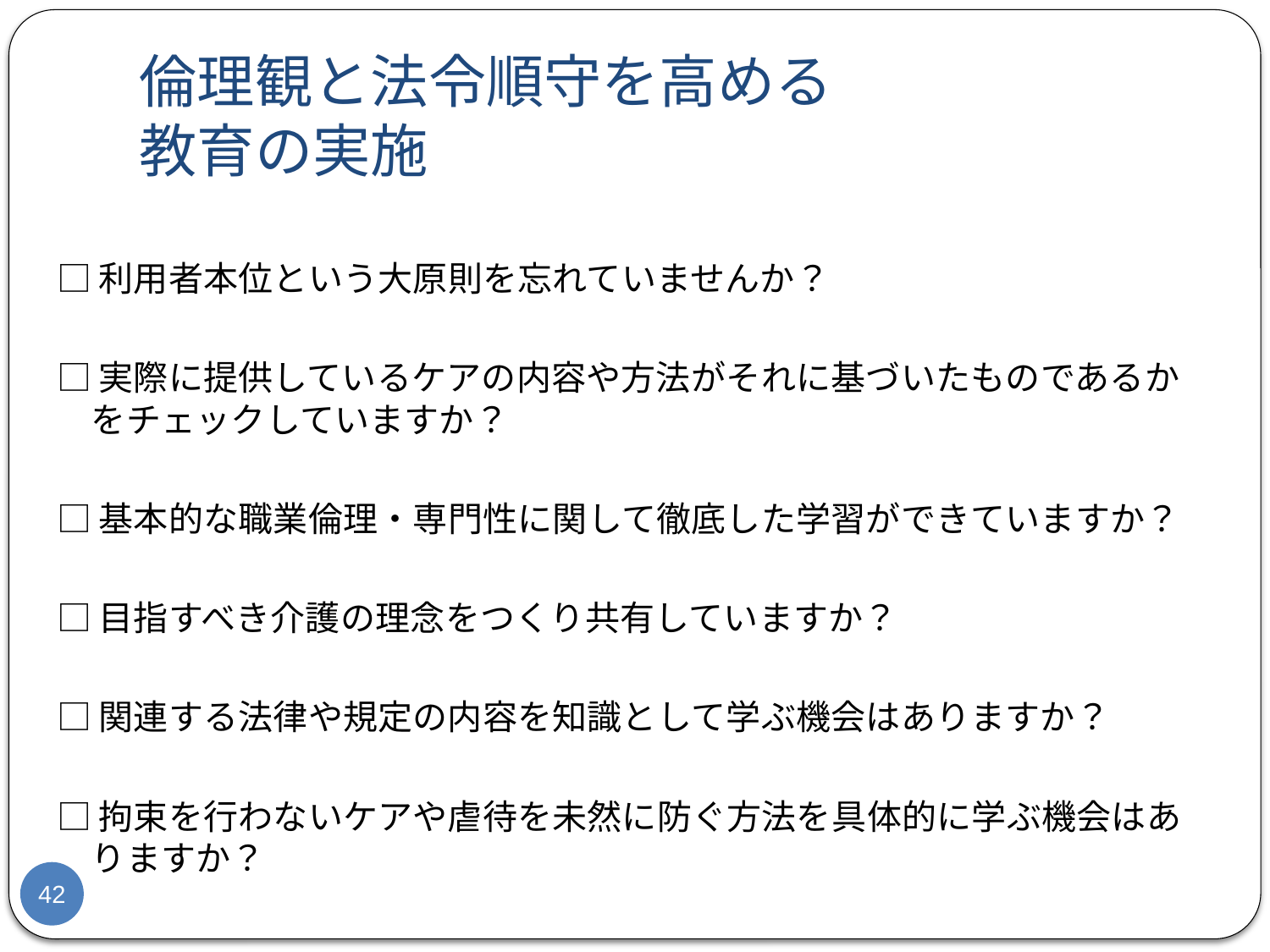

# 倫理観と法令順守を高める 教育の実施

□利用者本位という大原則を忘れていませんか？

□実際に提供しているケアの内容や方法がそれに基づいたものであるかをチェックしていますか？

□基本的な職業倫理・専門性に関して徹底した学習ができていますか？

□目指すべき介護の理念をつくり共有していますか？

□関連する法律や規定の内容を知識として学ぶ機会はありますか？

□拘束を行わないケアや虐待を未然に防ぐ方法を具体的に学ぶ機会はありますか？
42